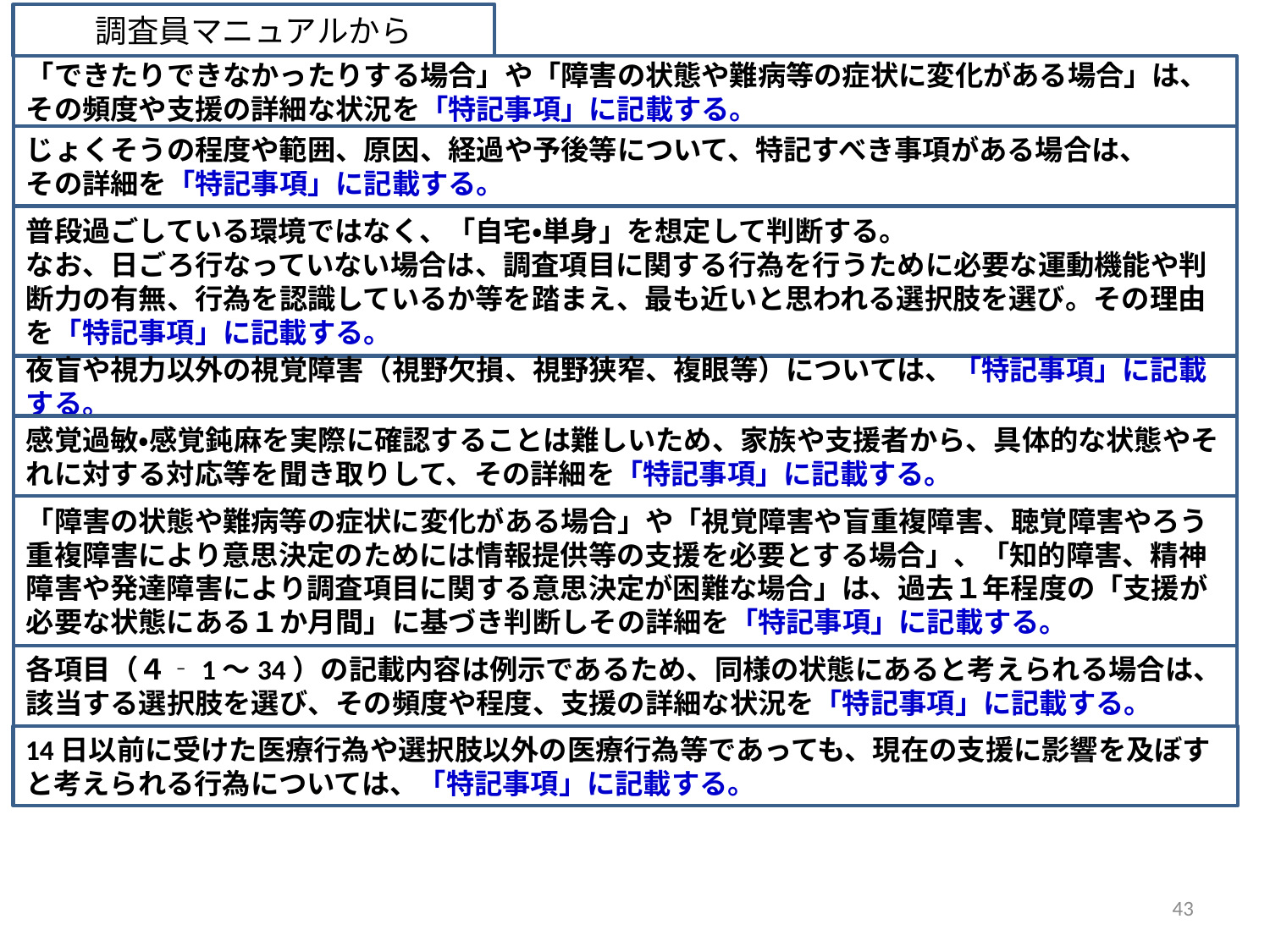

調査員マニュアルから
「できたりできなかったりする場合」や「障害の状態や難病等の症状に変化がある場合」は、その頻度や支援の詳細な状況を「特記事項」に記載する。
じょくそうの程度や範囲、原因、経過や予後等について、特記すべき事項がある場合は、
その詳細を「特記事項」に記載する。
普段過ごしている環境ではなく、「自宅・単身」を想定して判断する。
なお、日ごろ行なっていない場合は、調査項目に関する行為を行うために必要な運動機能や判断力の有無、行為を認識しているか等を踏まえ、最も近いと思われる選択肢を選び。その理由を「特記事項」に記載する。
夜盲や視力以外の視覚障害（視野欠損、視野狭窄、複眼等）については、「特記事項」に記載する。
感覚過敏・感覚鈍麻を実際に確認することは難しいため、家族や支援者から、具体的な状態やそれに対する対応等を聞き取りして、その詳細を「特記事項」に記載する。
「障害の状態や難病等の症状に変化がある場合」や「視覚障害や盲重複障害、聴覚障害やろう重複障害により意思決定のためには情報提供等の支援を必要とする場合」、「知的障害、精神障害や発達障害により調査項目に関する意思決定が困難な場合」は、過去１年程度の「支援が必要な状態にある１か月間」に基づき判断しその詳細を「特記事項」に記載する。
各項目（４‐1～34）の記載内容は例示であるため、同様の状態にあると考えられる場合は、該当する選択肢を選び、その頻度や程度、支援の詳細な状況を「特記事項」に記載する。
14日以前に受けた医療行為や選択肢以外の医療行為等であっても、現在の支援に影響を及ぼすと考えられる行為については、「特記事項」に記載する。
43